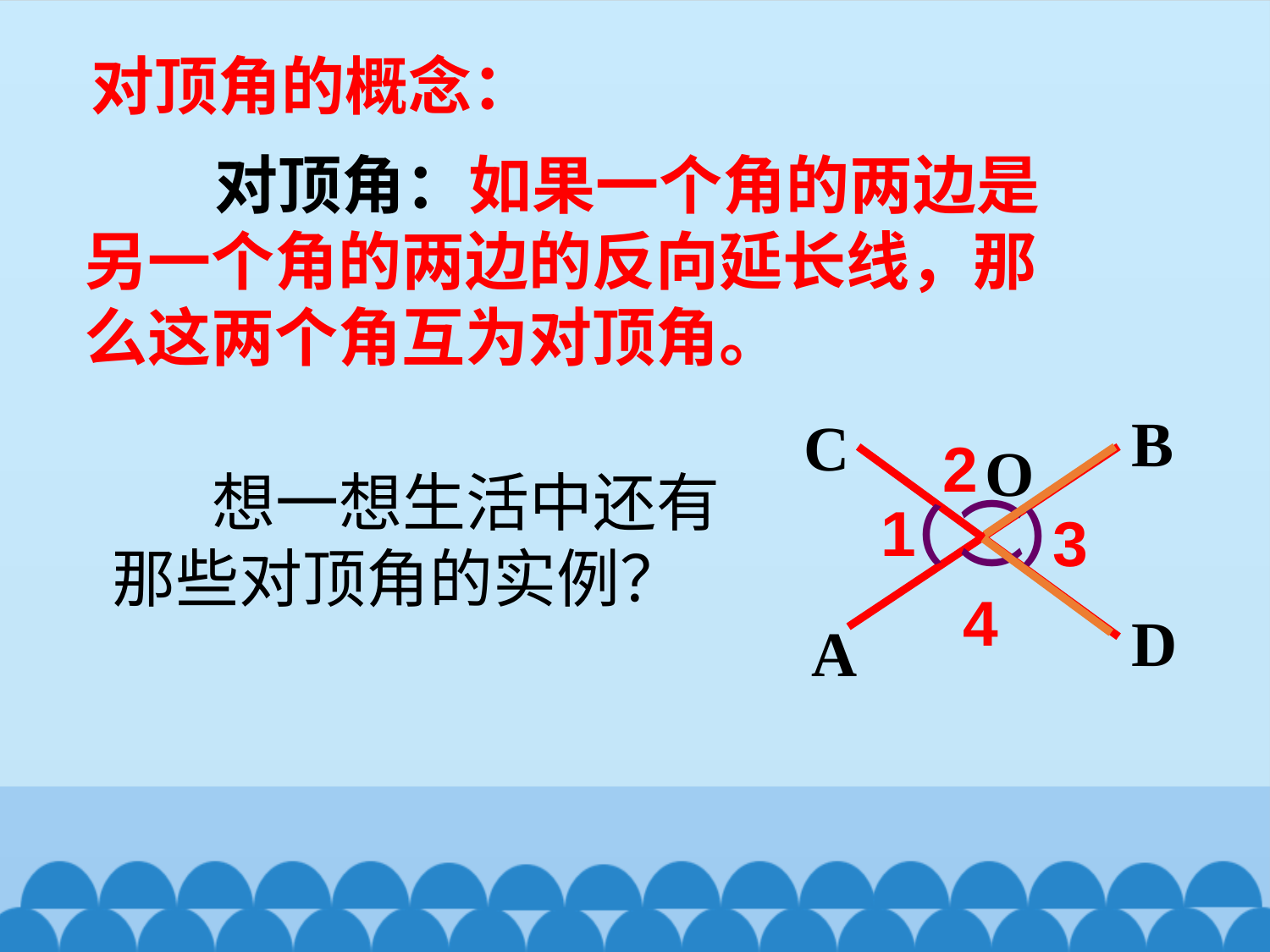

对顶角的概念：
        对顶角：如果一个角的两边是另一个角的两边的反向延长线，那么这两个角互为对顶角。
B
C
2
O
（

      想一想生活中还有那些对顶角的实例？
1
（
）
3
）

4
D
A